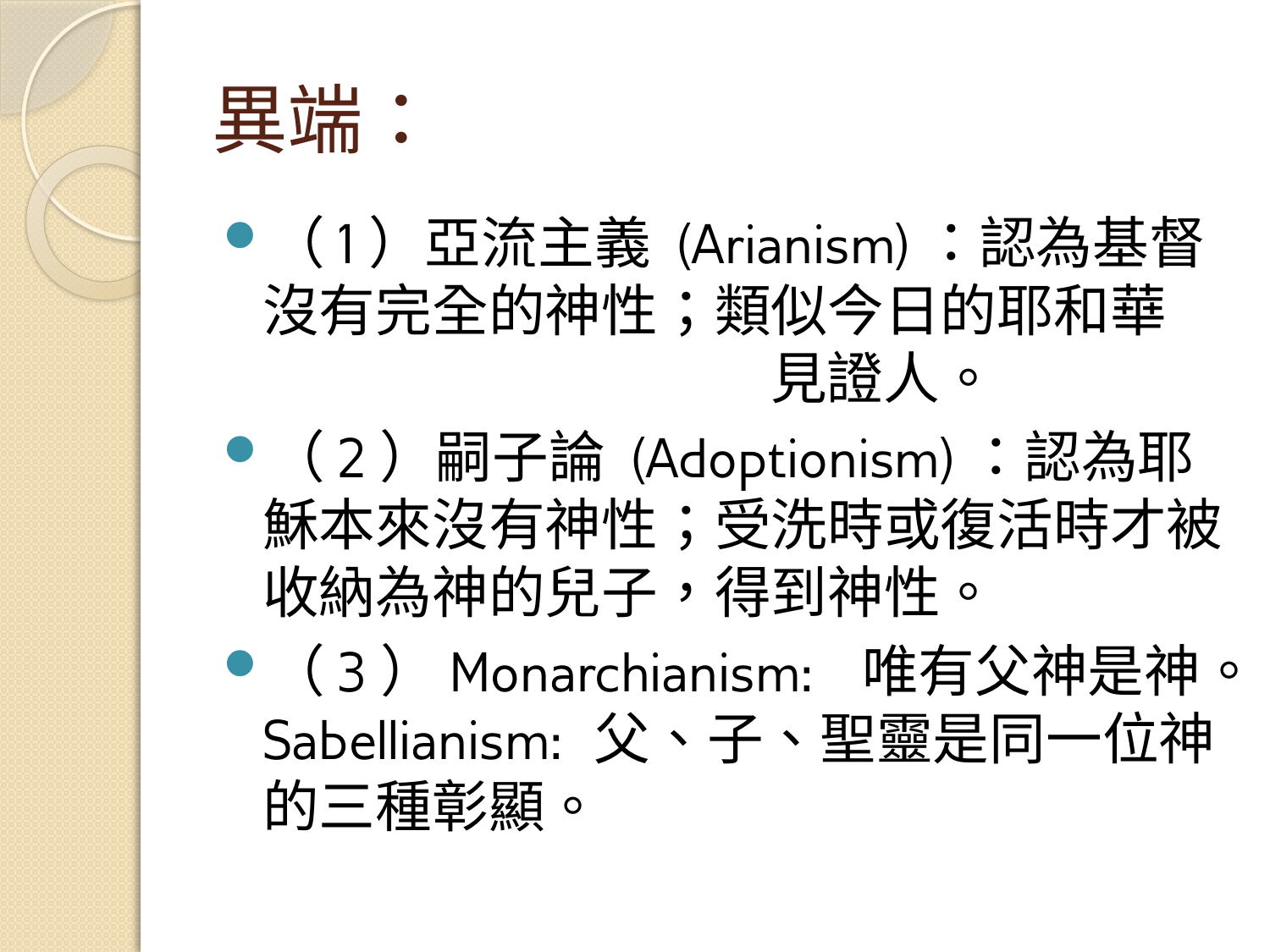

# 異端：
（1）亞流主義 (Arianism)：認為基督沒有完全的神性；類似今日的耶和華				見證人。
（2）嗣子論 (Adoptionism)：認為耶穌本來沒有神性；受洗時或復活時才被收納為神的兒子，得到神性。
（3）Monarchianism:  唯有父神是神。Sabellianism: 父、子、聖靈是同一位神的三種彰顯。